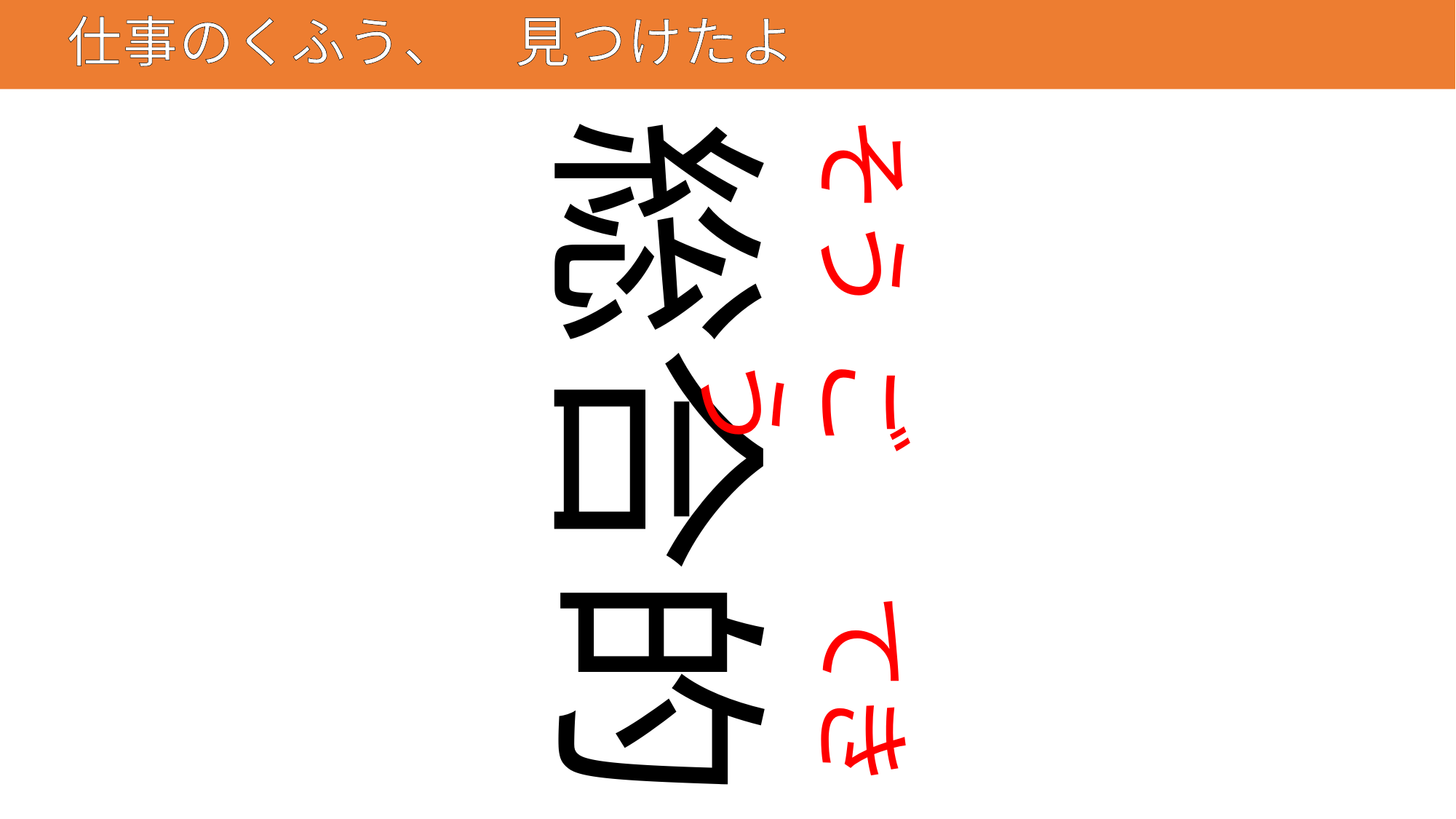

# 仕事のくふう、　見つけたよ
115
そう
総合的
ごう
てき